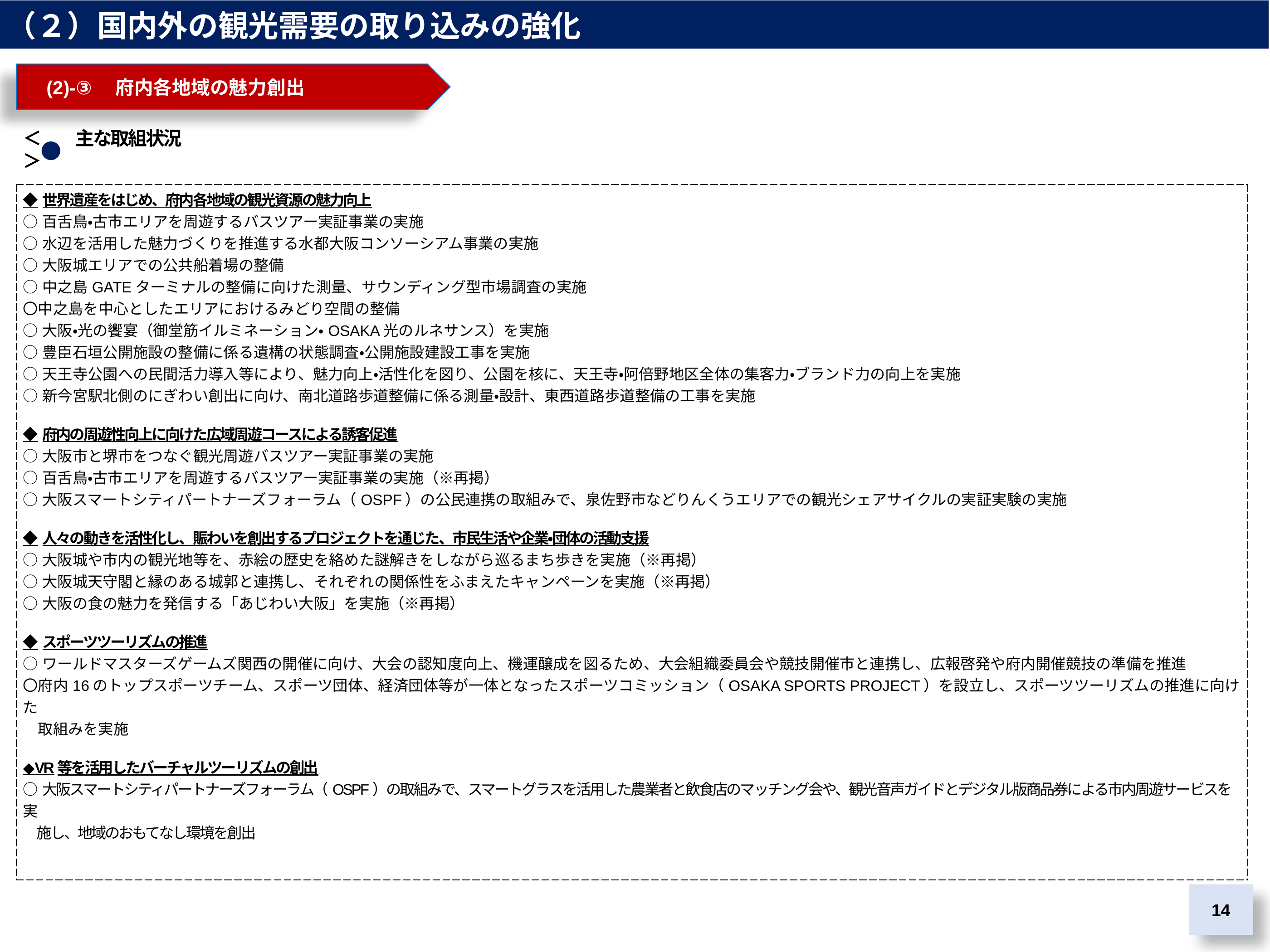

（２）国内外の観光需要の取り込みの強化
　(2)-③　府内各地域の魅力創出
＜　　主な取組状況＞

| ◆世界遺産をはじめ、府内各地域の観光資源の魅力向上 ○百舌鳥・古市エリアを周遊するバスツアー実証事業の実施 ○水辺を活用した魅力づくりを推進する水都大阪コンソーシアム事業の実施 ○大阪城エリアでの公共船着場の整備 ○中之島GATEターミナルの整備に向けた測量、サウンディング型市場調査の実施 〇中之島を中心としたエリアにおけるみどり空間の整備 ○大阪・光の饗宴（御堂筋イルミネーション・OSAKA光のルネサンス）を実施 ○豊臣石垣公開施設の整備に係る遺構の状態調査・公開施設建設工事を実施 ○天王寺公園への民間活力導入等により、魅力向上・活性化を図り、公園を核に、天王寺・阿倍野地区全体の集客力・ブランド力の向上を実施 ○新今宮駅北側のにぎわい創出に向け、南北道路歩道整備に係る測量・設計、東西道路歩道整備の工事を実施 ◆府内の周遊性向上に向けた広域周遊コースによる誘客促進 ○大阪市と堺市をつなぐ観光周遊バスツアー実証事業の実施 ○百舌鳥・古市エリアを周遊するバスツアー実証事業の実施（※再掲） ○大阪スマートシティパートナーズフォーラム（OSPF）の公民連携の取組みで、泉佐野市などりんくうエリアでの観光シェアサイクルの実証実験の実施 ◆人々の動きを活性化し、賑わいを創出するプロジェクトを通じた、市民生活や企業・団体の活動支援 ○大阪城や市内の観光地等を、赤絵の歴史を絡めた謎解きをしながら巡るまち歩きを実施（※再掲） ○大阪城天守閣と縁のある城郭と連携し、それぞれの関係性をふまえたキャンペーンを実施（※再掲） ○大阪の食の魅力を発信する「あじわい大阪」を実施（※再掲） ◆スポーツツーリズムの推進 ○ワールドマスターズゲームズ関西の開催に向け、大会の認知度向上、機運醸成を図るため、大会組織委員会や競技開催市と連携し、広報啓発や府内開催競技の準備を推進 〇府内16のトップスポーツチーム、スポーツ団体、経済団体等が一体となったスポーツコミッション（OSAKA SPORTS PROJECT）を設立し、スポーツツーリズムの推進に向けた 　取組みを実施 ◆VR等を活用したバーチャルツーリズムの創出 ○大阪スマートシティパートナーズフォーラム（OSPF）の取組みで、スマートグラスを活用した農業者と飲食店のマッチング会や、観光音声ガイドとデジタル版商品券による市内周遊サービスを実 　施し、地域のおもてなし環境を創出 |
| --- |
14